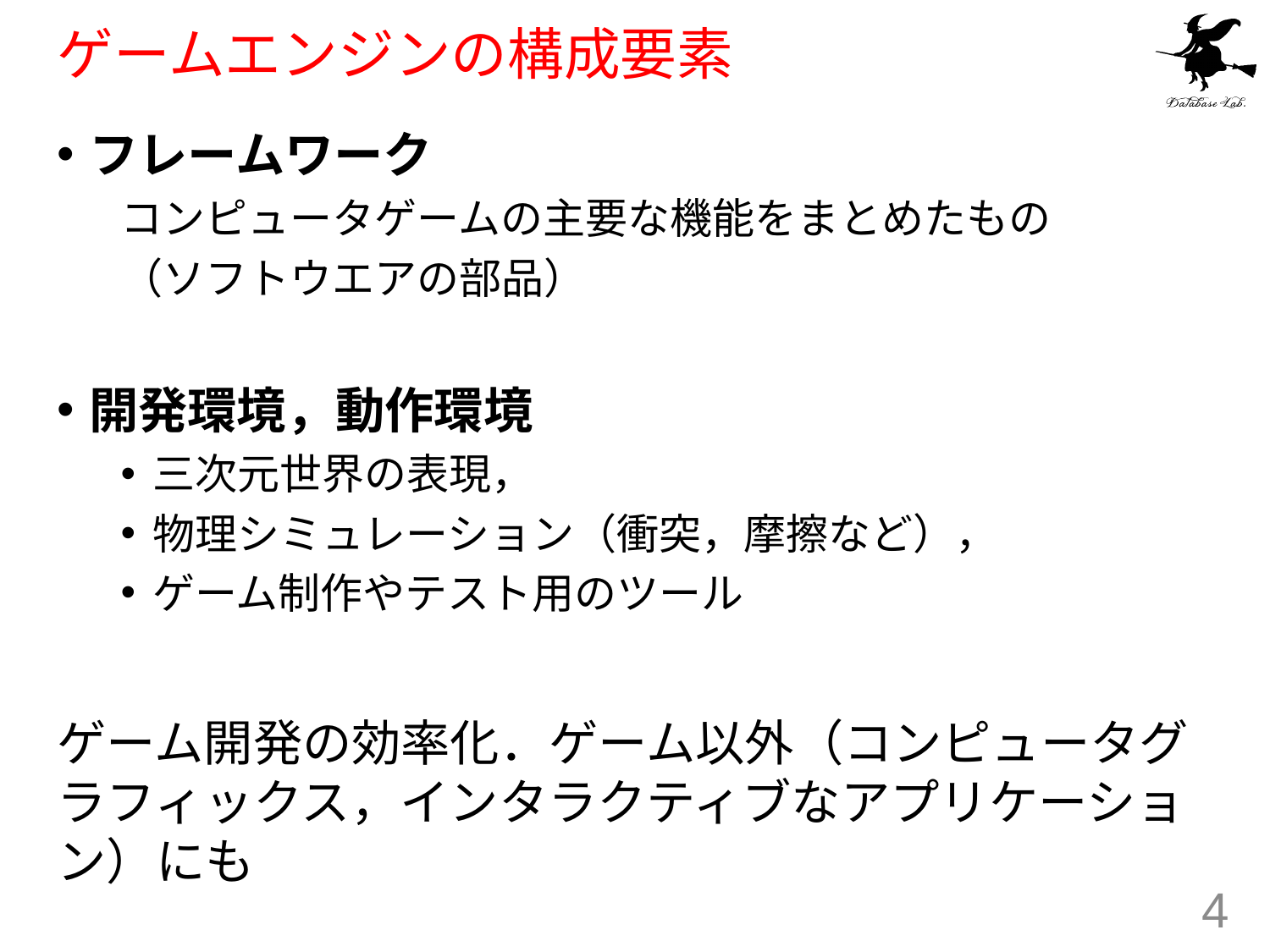

# ゲームエンジンの構成要素
フレームワーク
コンピュータゲームの主要な機能をまとめたもの
（ソフトウエアの部品）

開発環境，動作環境
三次元世界の表現，
物理シミュレーション（衝突，摩擦など），
ゲーム制作やテスト用のツール

ゲーム開発の効率化．ゲーム以外（コンピュータグラフィックス，インタラクティブなアプリケーション）にも

4